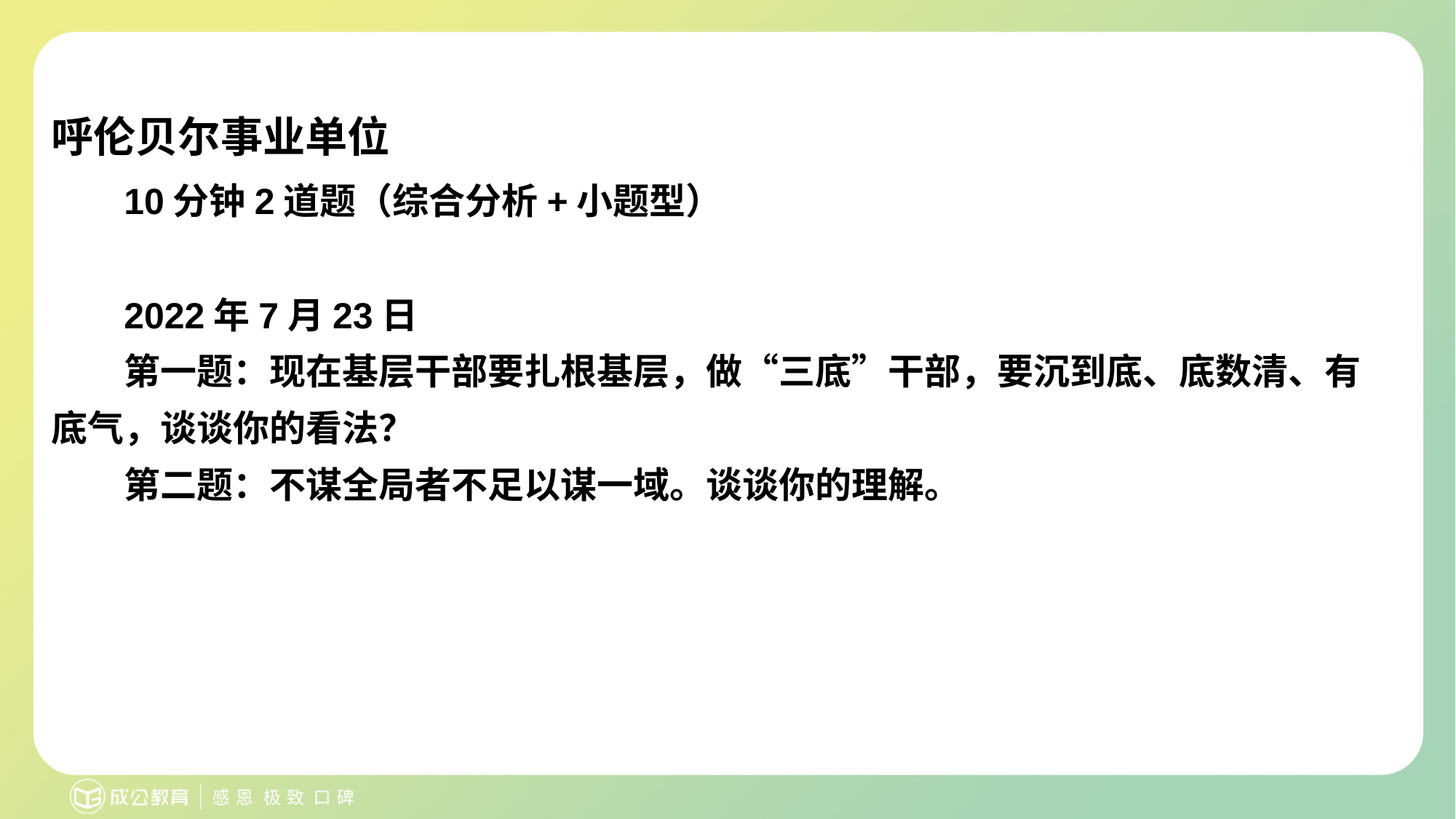

# 呼伦贝尔事业单位
10分钟2道题（综合分析+小题型）

2022年7月23日
第一题：现在基层干部要扎根基层，做“三底”干部，要沉到底、底数清、有底气，谈谈你的看法？
第二题：不谋全局者不足以谋一域。谈谈你的理解。